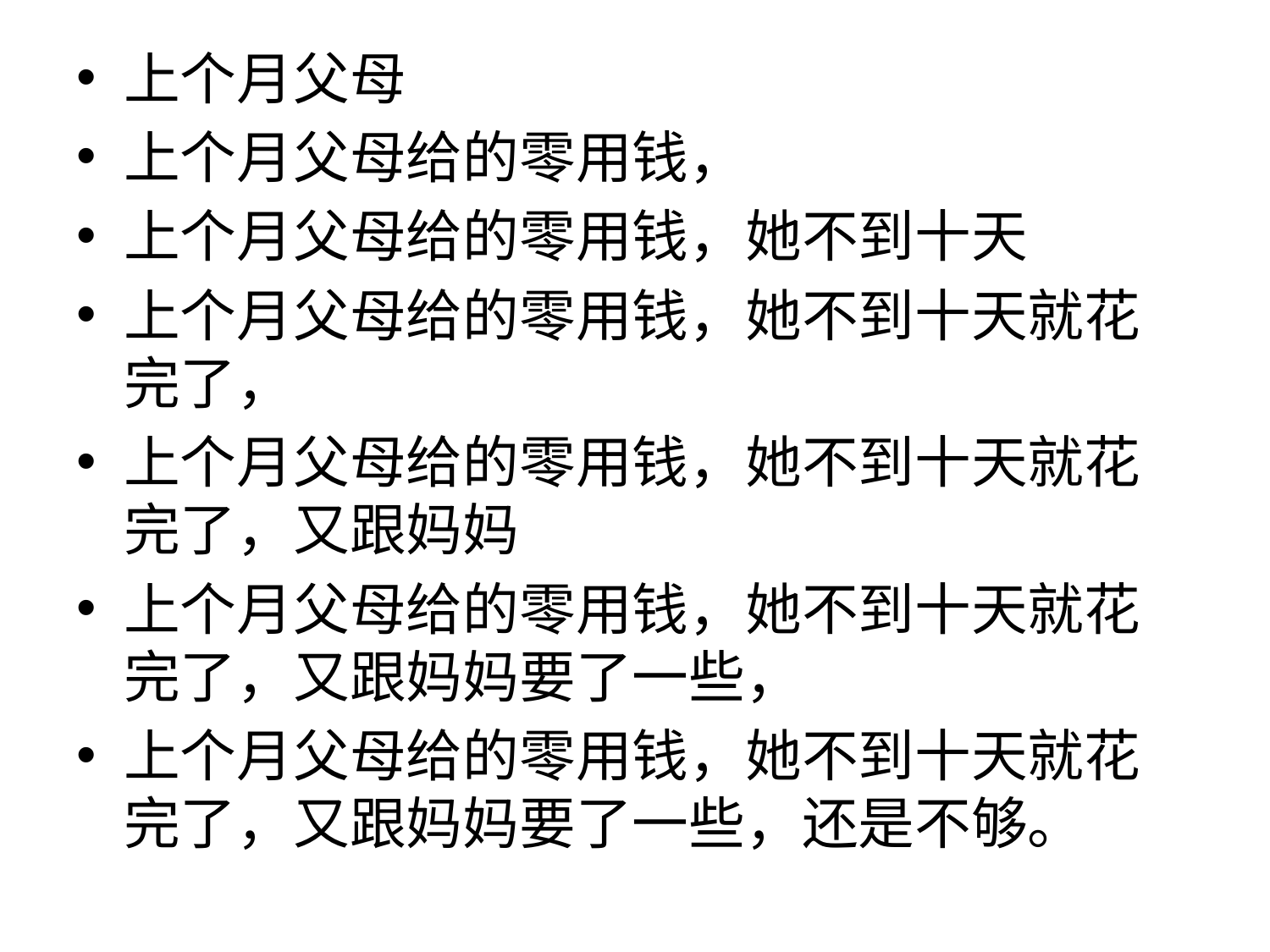

上个月父母
上个月父母给的零用钱，
上个月父母给的零用钱，她不到十天
上个月父母给的零用钱，她不到十天就花完了，
上个月父母给的零用钱，她不到十天就花完了，又跟妈妈
上个月父母给的零用钱，她不到十天就花完了，又跟妈妈要了一些，
上个月父母给的零用钱，她不到十天就花完了，又跟妈妈要了一些，还是不够。